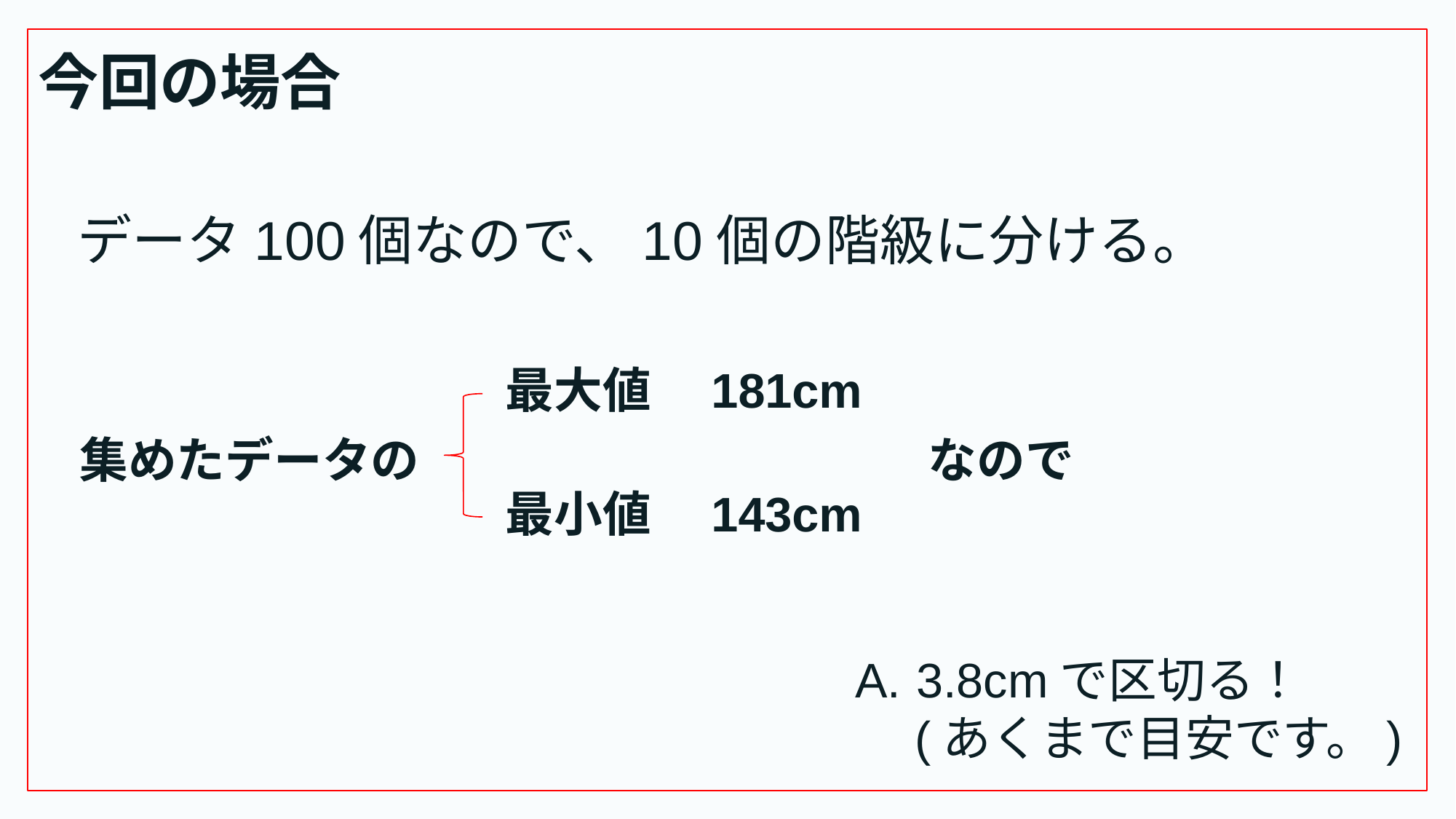

今回の場合
# データ100個なので、10個の階級に分ける。
最大値　181cm

なので
集めたデータの
最小値　143cm
3.8cmで区切る！
　(あくまで目安です。)